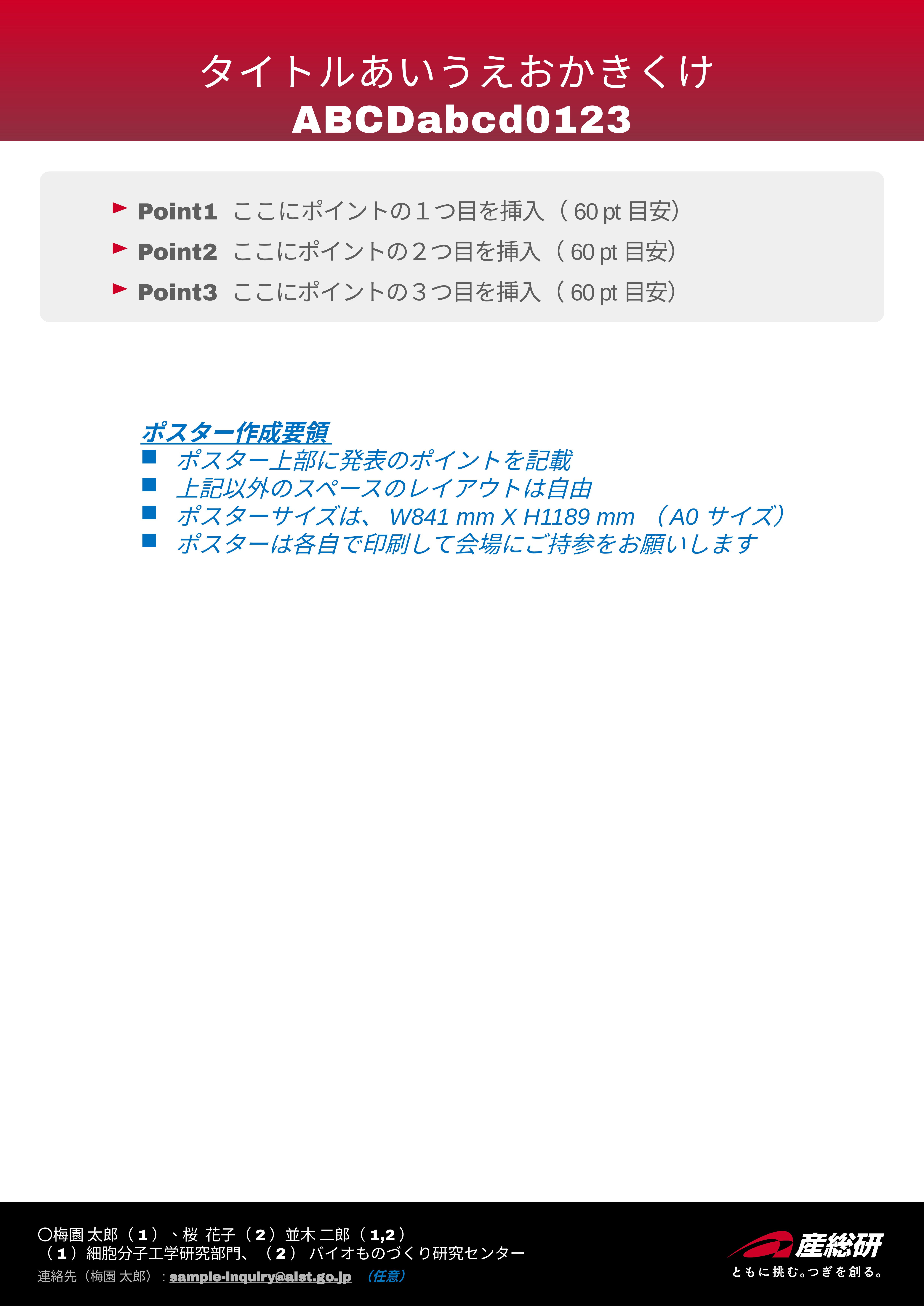

タイトルあいうえおかきくけABCDabcd0123

Point1 ここにポイントの１つ目を挿入（60 pt目安）
Point2 ここにポイントの２つ目を挿入（60 pt目安）
Point3 ここにポイントの３つ目を挿入（60 pt目安）
ポスター作成要領
ポスター上部に発表のポイントを記載
上記以外のスペースのレイアウトは自由
ポスターサイズは、W841 mm X H1189 mm（A0サイズ）
ポスターは各自で印刷して会場にご持参をお願いします
〇梅園 太郎（1）、桜  花子（2）並木 二郎（1,2）
（1）細胞分子工学研究部門、（2） バイオものづくり研究センター
連絡先（梅園 太郎）: sample-inquiry@aist.go.jp （任意）